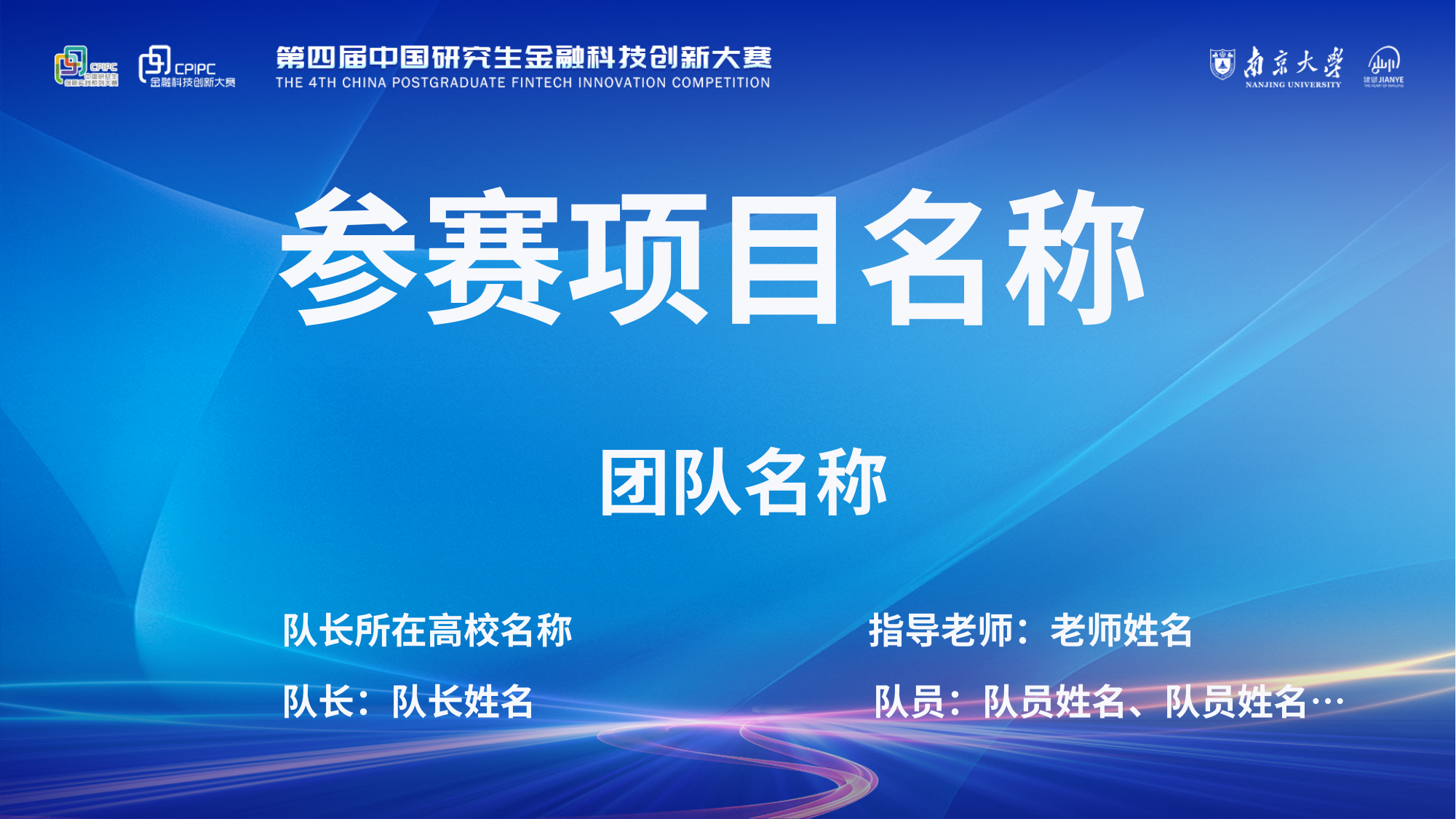

参赛项目名称
团队名称
队长所在高校名称
指导老师：老师姓名
队长：队长姓名
队员：队员姓名、队员姓名…